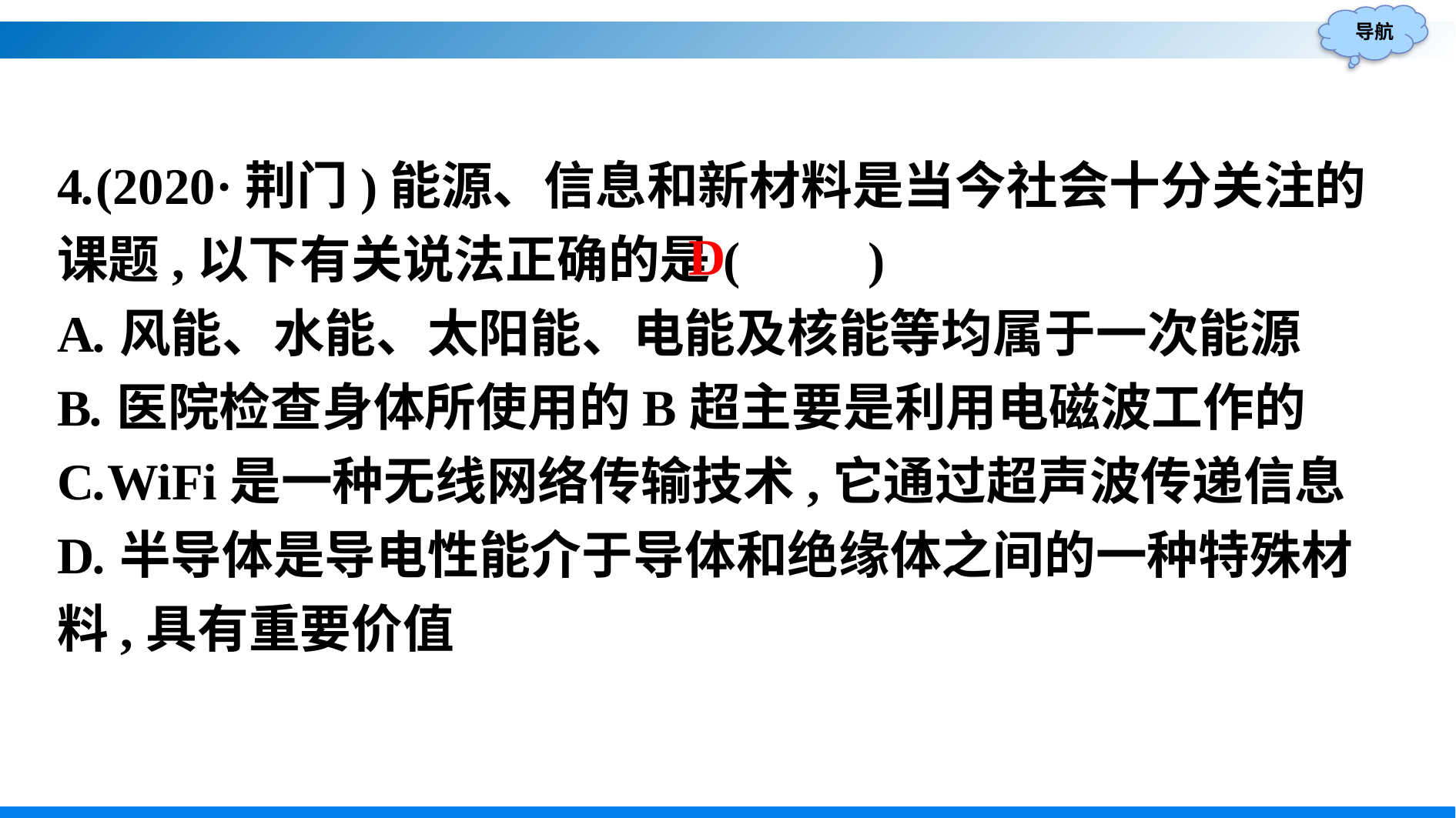

4.(2020·荆门)能源、信息和新材料是当今社会十分关注的课题,以下有关说法正确的是(　　)
A.风能、水能、太阳能、电能及核能等均属于一次能源
B.医院检查身体所使用的B超主要是利用电磁波工作的
C.WiFi是一种无线网络传输技术,它通过超声波传递信息
D.半导体是导电性能介于导体和绝缘体之间的一种特殊材料,具有重要价值
D